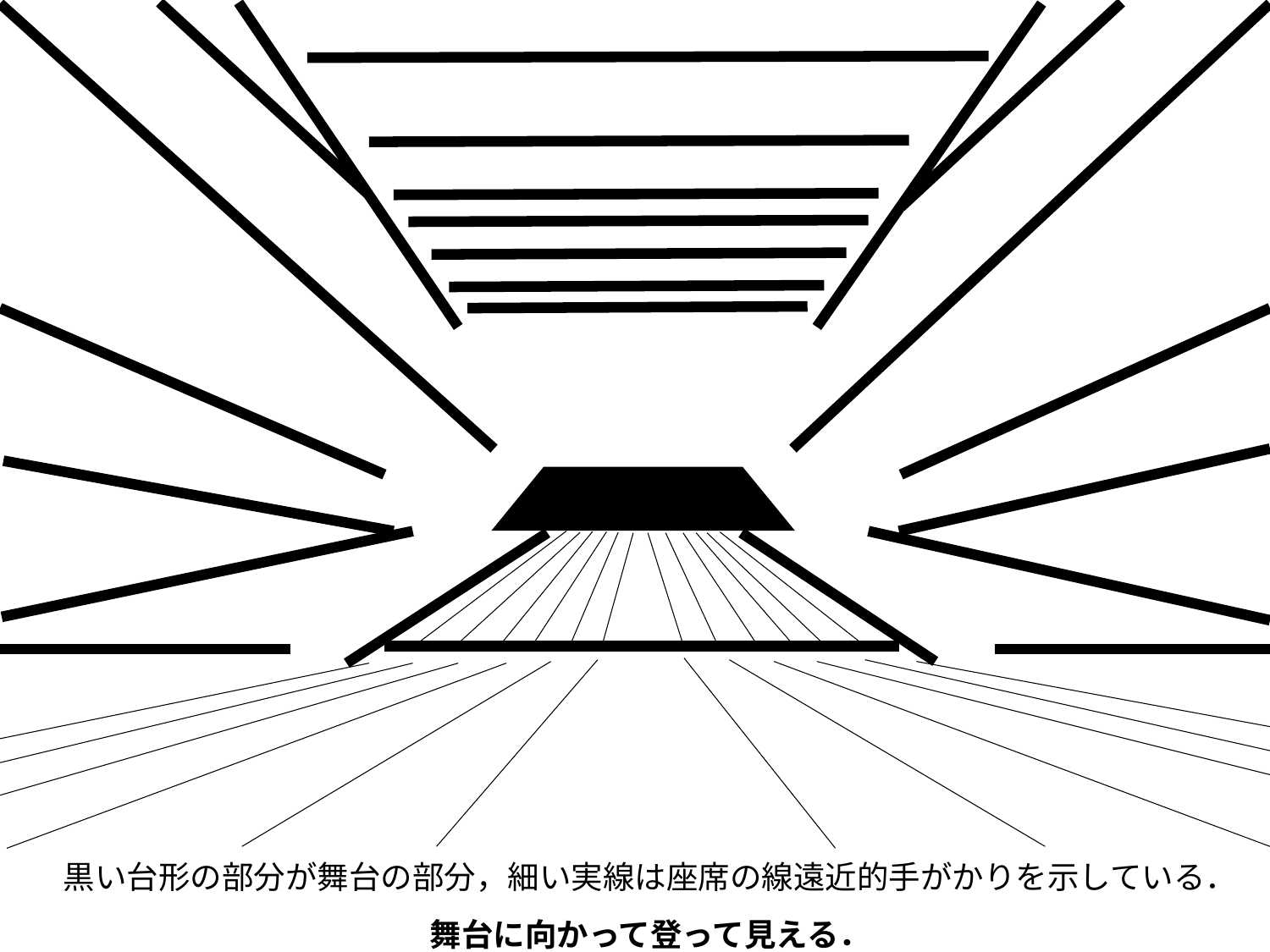

黒い台形の部分が舞台の部分，細い実線は座席の線遠近的手がかりを示している．
舞台に向かって登って見える．